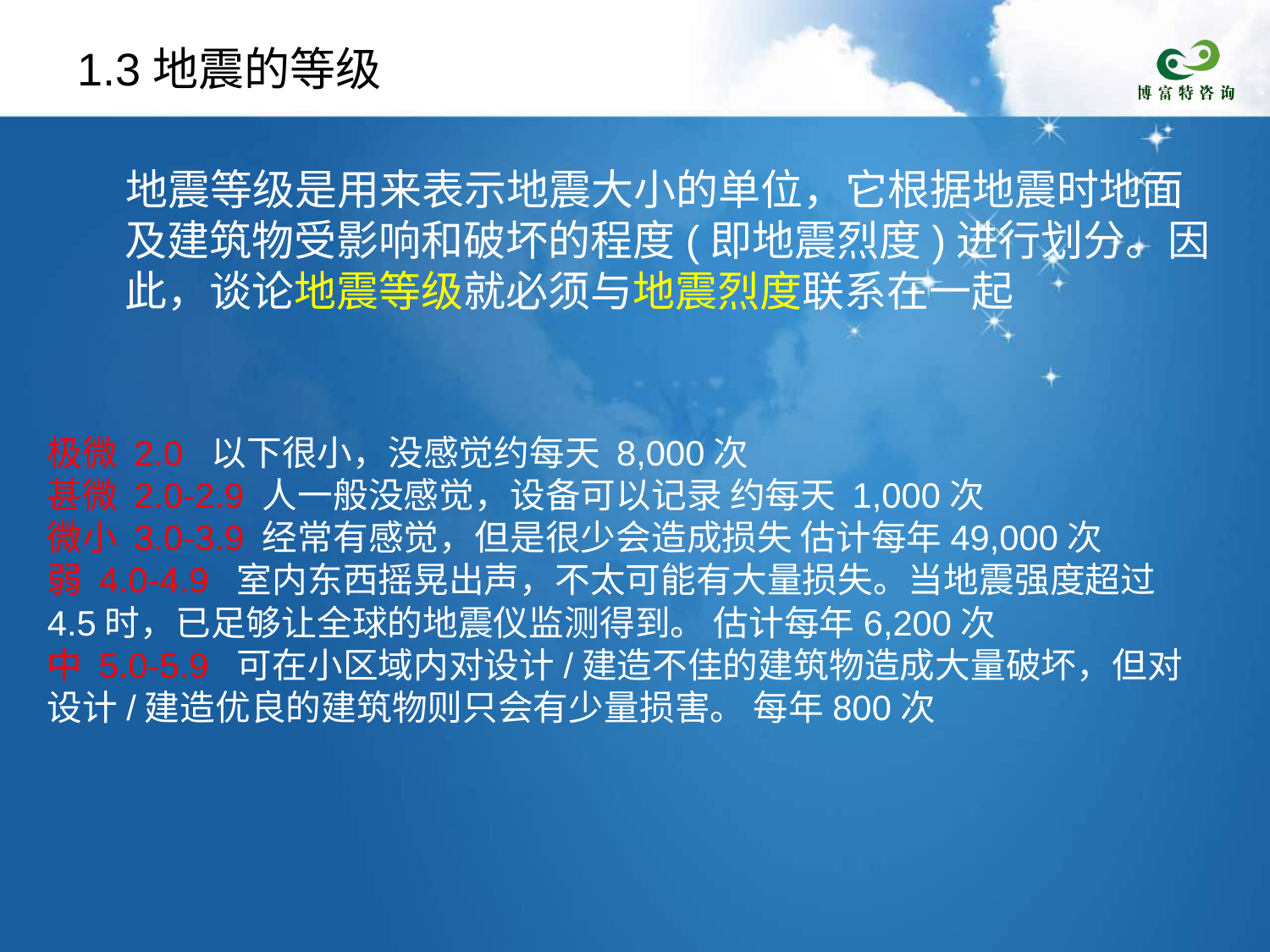

# 1.3地震的等级
    地震等级是用来表示地震大小的单位，它根据地震时地面及建筑物受影响和破坏的程度(即地震烈度)进行划分。因此，谈论地震等级就必须与地震烈度联系在一起
极微 2.0  以下很小，没感觉约每天 8,000次
甚微 2.0-2.9 人一般没感觉，设备可以记录 约每天 1,000次
微小 3.0-3.9 经常有感觉，但是很少会造成损失 估计每年49,000次
弱 4.0-4.9  室内东西摇晃出声，不太可能有大量损失。当地震强度超过4.5时，已足够让全球的地震仪监测得到。 估计每年6,200次
中 5.0-5.9  可在小区域内对设计/建造不佳的建筑物造成大量破坏，但对设计/建造优良的建筑物则只会有少量损害。 每年800次